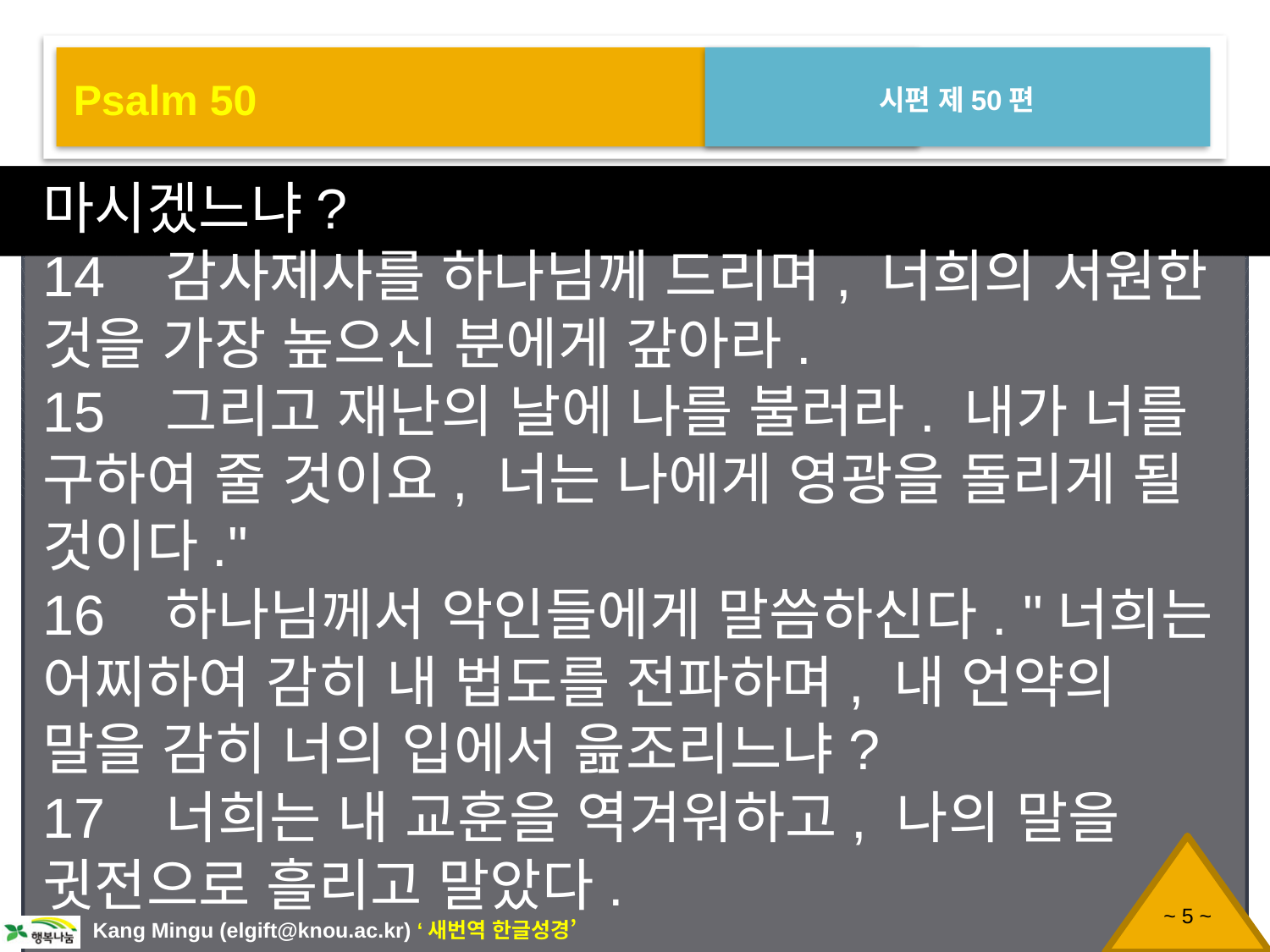

Psalm 50
시편 제50편
마시겠느냐?
14   감사제사를 하나님께 드리며, 너희의 서원한 것을 가장 높으신 분에게 갚아라.
15   그리고 재난의 날에 나를 불러라. 내가 너를 구하여 줄 것이요, 너는 나에게 영광을 돌리게 될 것이다."
16   하나님께서 악인들에게 말씀하신다. "너희는 어찌하여 감히 내 법도를 전파하며, 내 언약의 말을 감히 너의 입에서 읊조리느냐?
17   너희는 내 교훈을 역겨워하고, 나의 말을 귓전으로 흘리고 말았다.